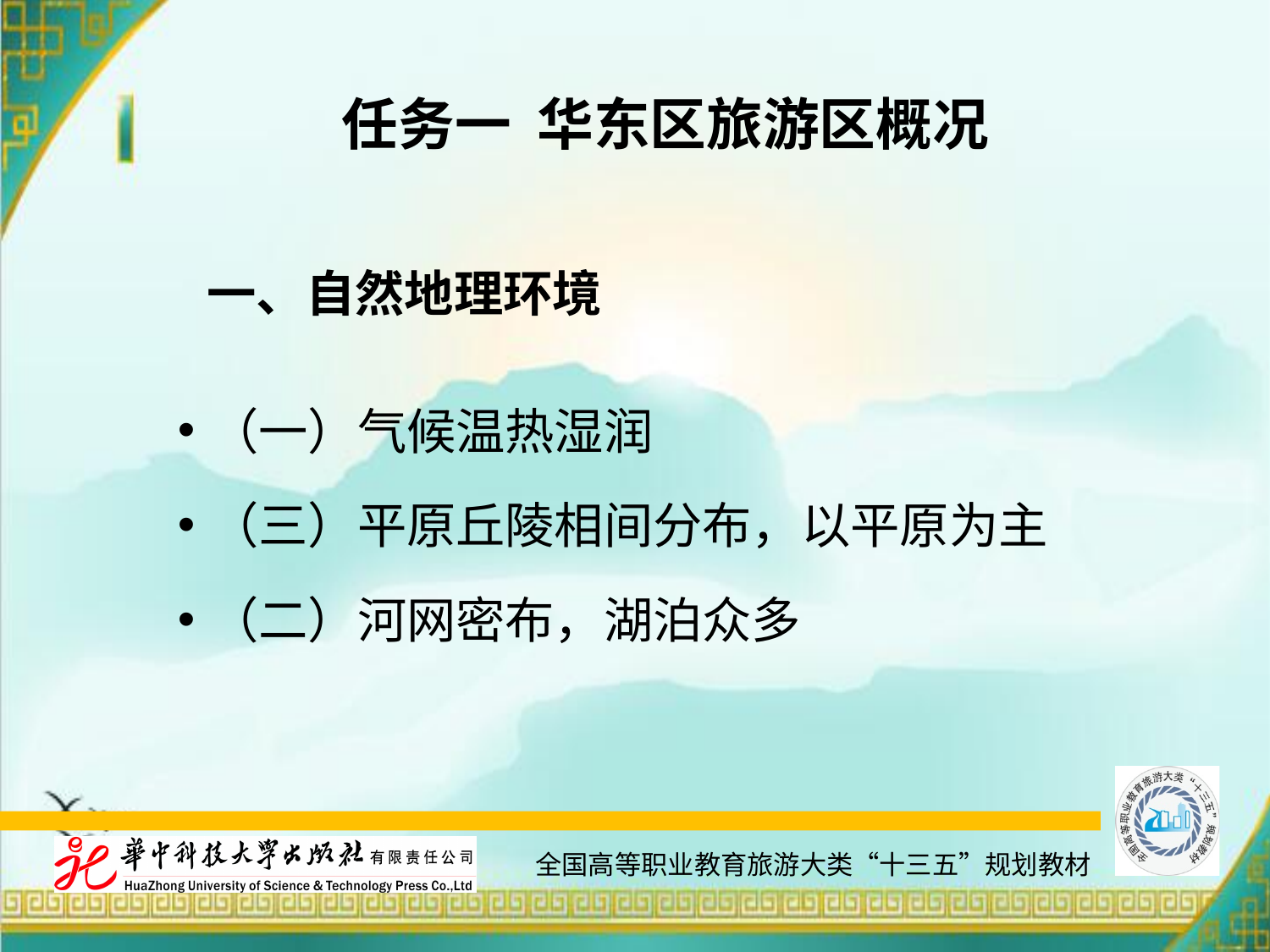

# 任务一  华东区旅游区概况
一、自然地理环境
（一）气候温热湿润
（三）平原丘陵相间分布，以平原为主
（二）河网密布，湖泊众多